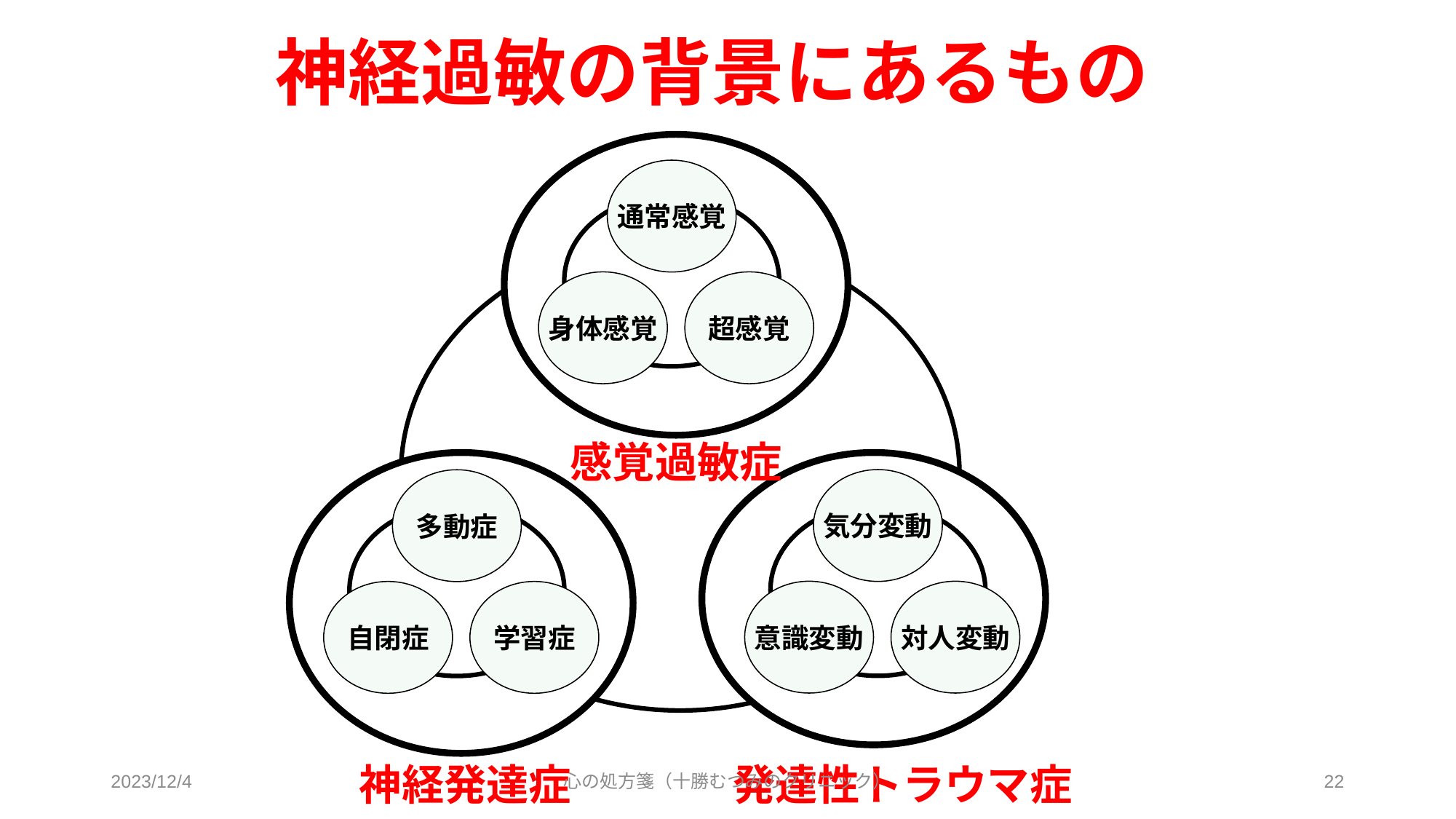

# 神経過敏の背景にあるもの

通常感覚

身体感覚
超感覚
感覚過敏症

気分変動

意識変動
対人変動
多動症

自閉症
学習症
2023/12/4
心の処方箋（十勝むつみのクリニック）
22
神経発達症
発達性トラウマ症